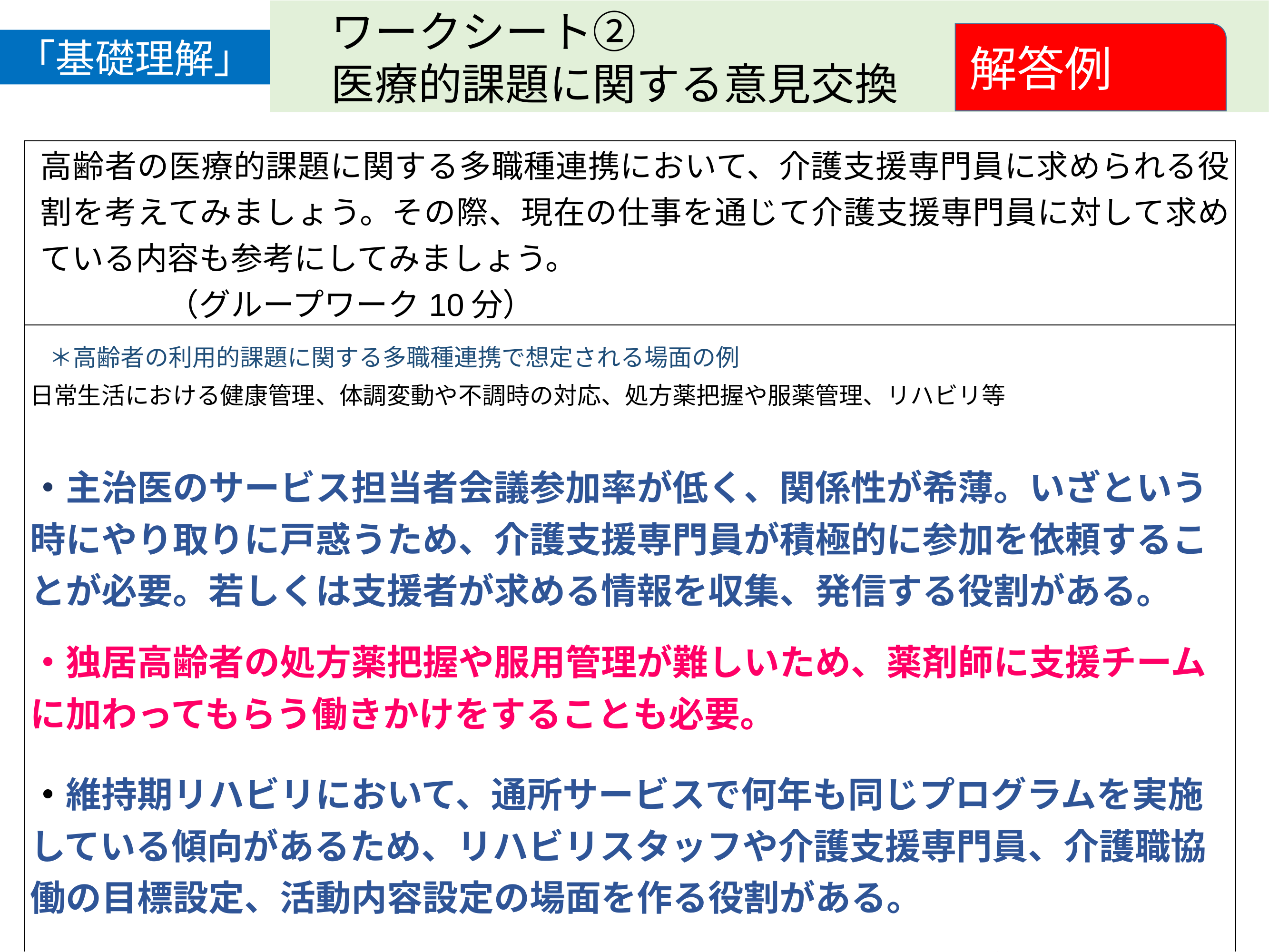

ワークシート②
　医療的課題に関する意見交換　　【記載例】
「基礎理解」
解答例

| 高齢者の医療的課題に関する多職種連携において、介護支援専門員に求められる役割を考えてみましょう。その際、現在の仕事を通じて介護支援専門員に対して求めている内容も参考にしてみましょう。　　 　　　　（グループワーク10分） |
| --- |
| ＊高齢者の利用的課題に関する多職種連携で想定される場面の例 日常生活における健康管理、体調変動や不調時の対応、処方薬把握や服薬管理、リハビリ等 ・主治医のサービス担当者会議参加率が低く、関係性が希薄。いざという時にやり取りに戸惑うため、介護支援専門員が積極的に参加を依頼することが必要。若しくは支援者が求める情報を収集、発信する役割がある。   ・独居高齢者の処方薬把握や服用管理が難しいため、薬剤師に支援チームに加わってもらう働きかけをすることも必要。 　 ・維持期リハビリにおいて、通所サービスで何年も同じプログラムを実施している傾向があるため、リハビリスタッフや介護支援専門員、介護職協働の目標設定、活動内容設定の場面を作る役割がある。   ・退院後の生活に視点を置き、退院前から病院スタッフと状態確認、目標設定と共有ができるようにする役割がある。 |